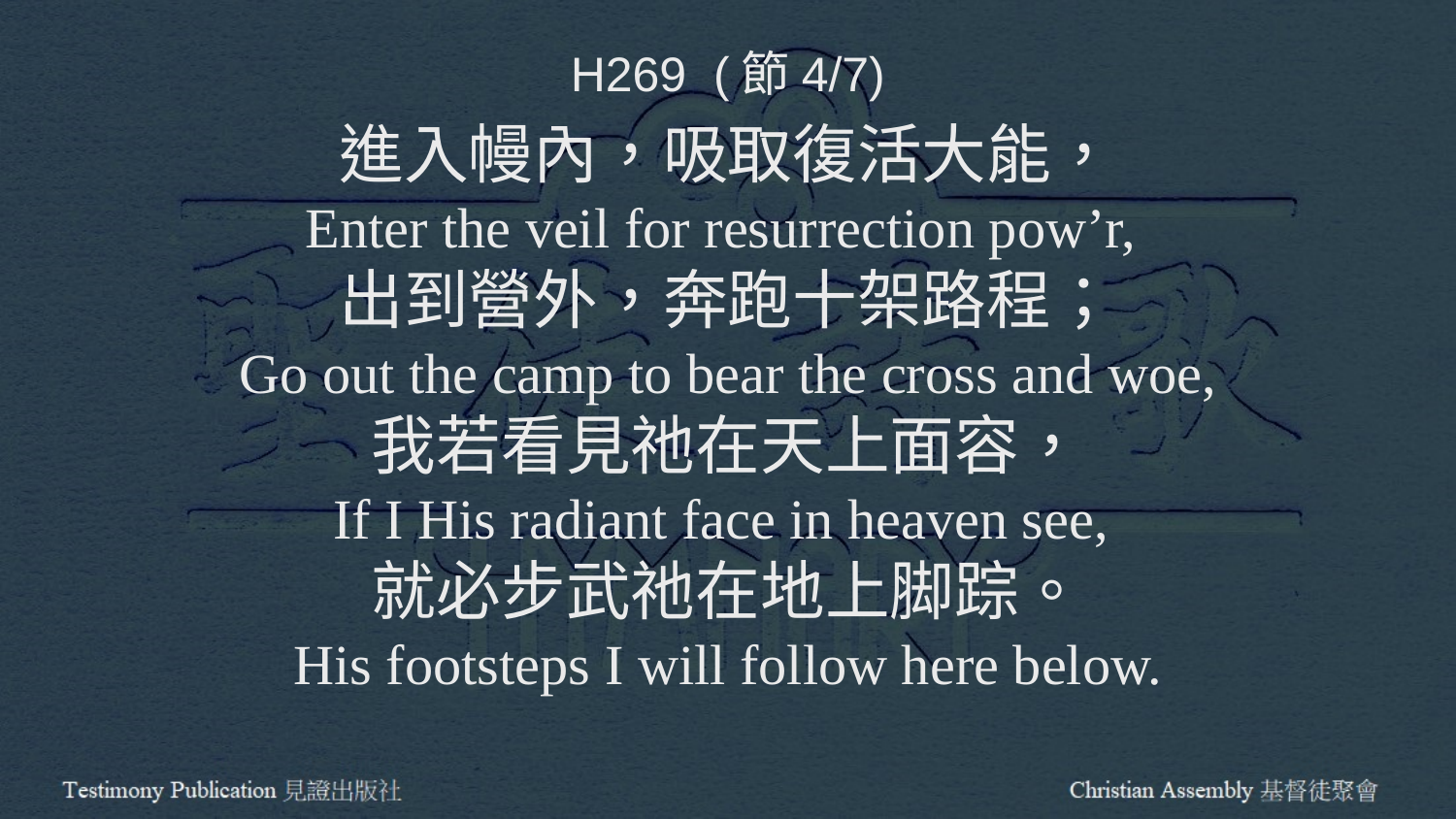

H269  (節4/7)
進入幔內，吸取復活大能，
Enter the veil for resurrection pow’r,
出到營外，奔跑十架路程；
Go out the camp to bear the cross and woe,
我若看見祂在天上面容，
If I His radiant face in heaven see,
就必步武祂在地上脚踪。
His footsteps I will follow here below.